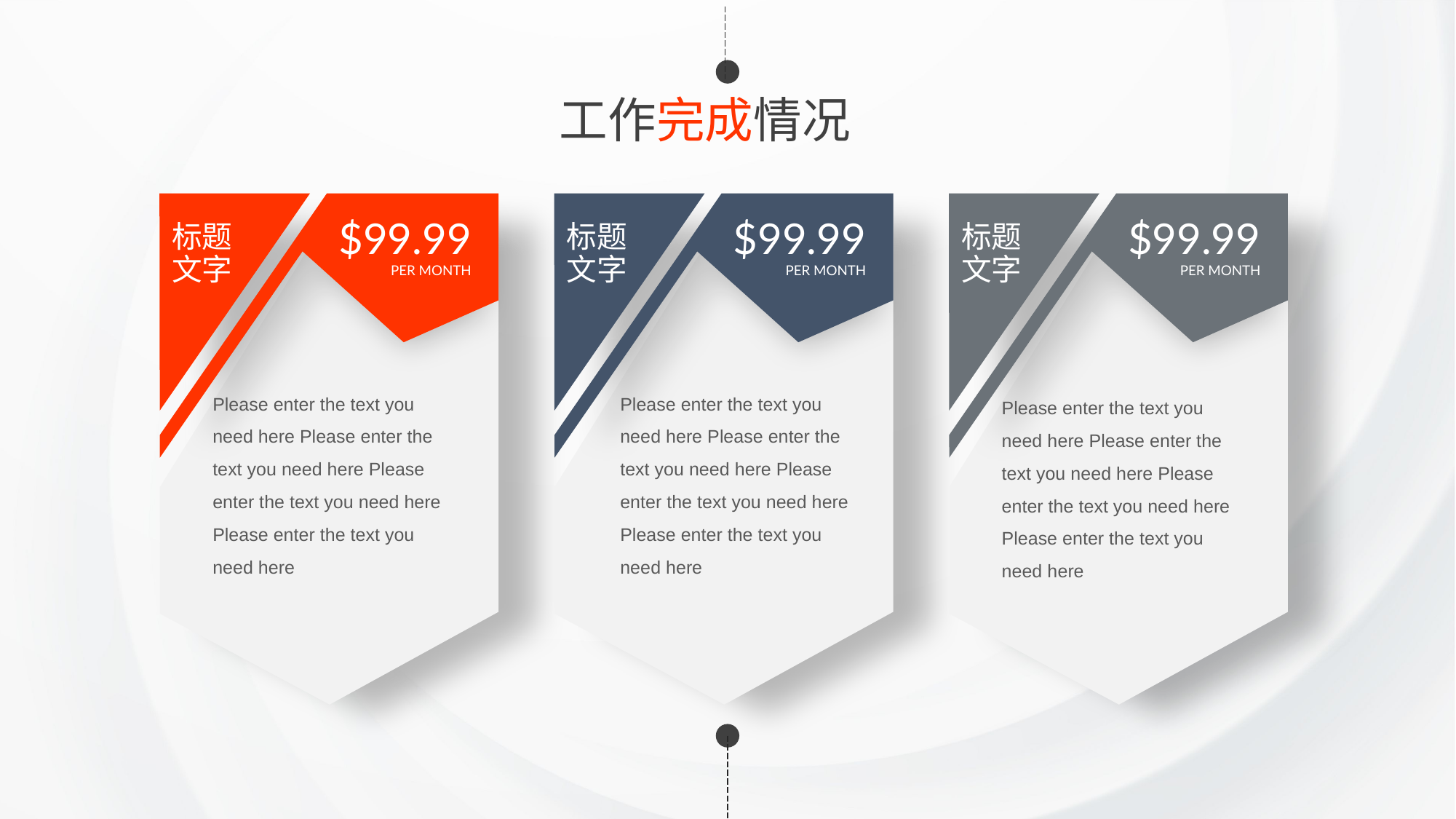

工作完成情况

$99.99
PER MONTH
标题文字
Please enter the text you need here Please enter the text you need here Please enter the text you need here Please enter the text you need here

$99.99
PER MONTH
标题文字
Please enter the text you need here Please enter the text you need here Please enter the text you need here Please enter the text you need here

$99.99
PER MONTH
标题文字
Please enter the text you need here Please enter the text you need here Please enter the text you need here Please enter the text you need here